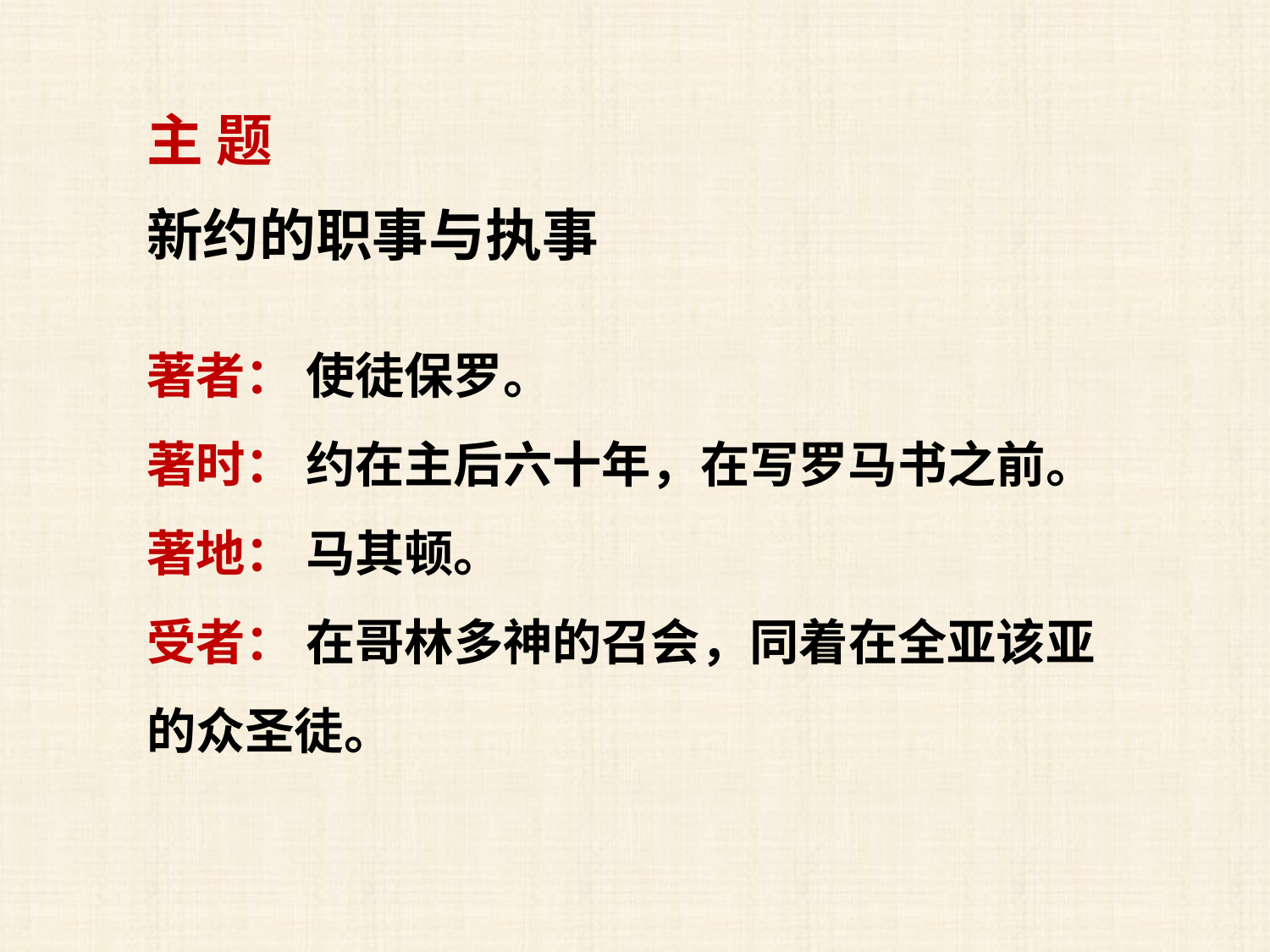

主 题
新约的职事与执事
著者： 使徒保罗。
著时： 约在主后六十年，在写罗马书之前。
著地： 马其顿。
受者： 在哥林多神的召会，同着在全亚该亚的众圣徒。